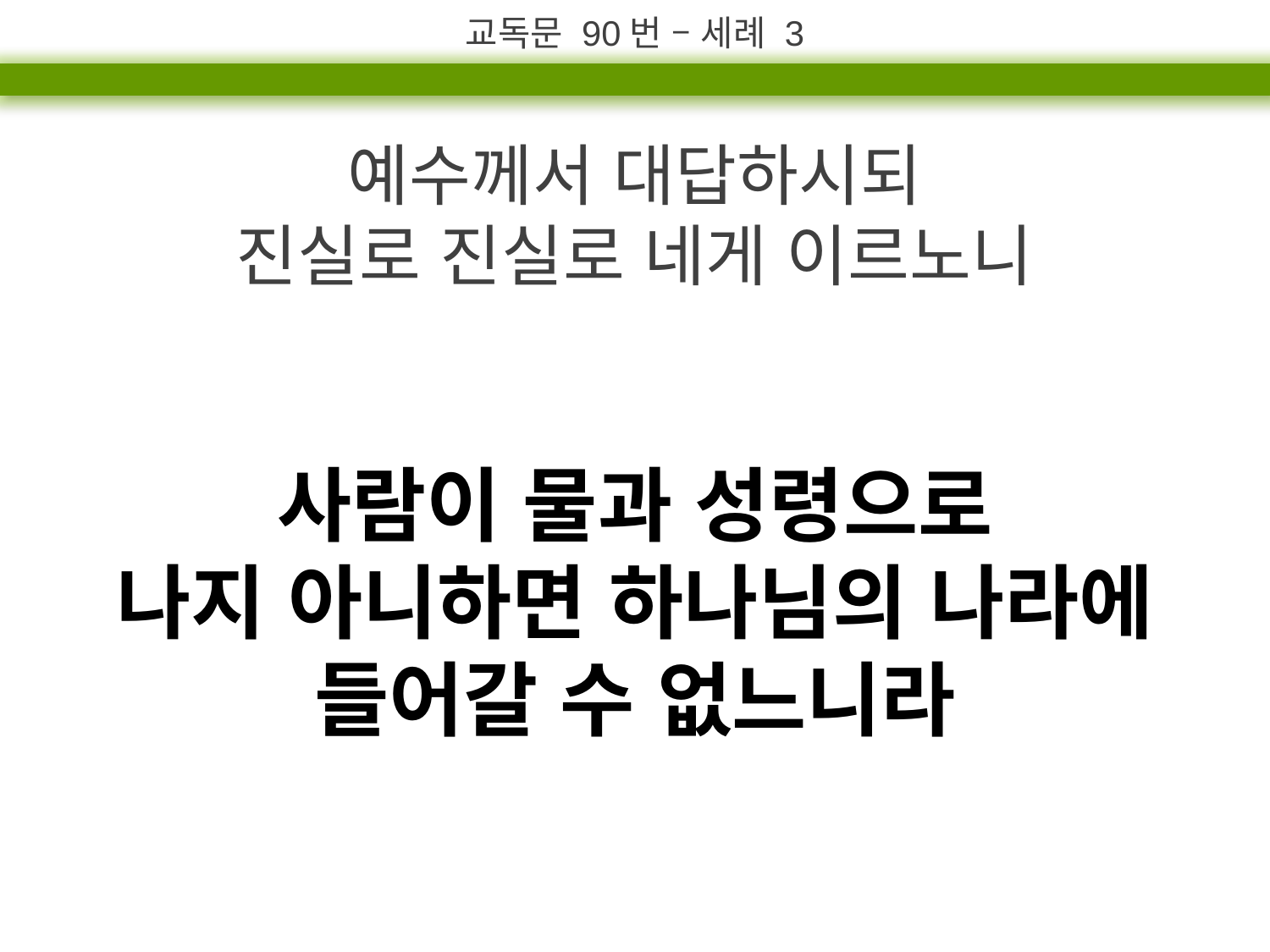

교독문 90번 – 세례 3

예수께서 대답하시되
진실로 진실로 네게 이르노니
사람이 물과 성령으로
나지 아니하면 하나님의 나라에
들어갈 수 없느니라